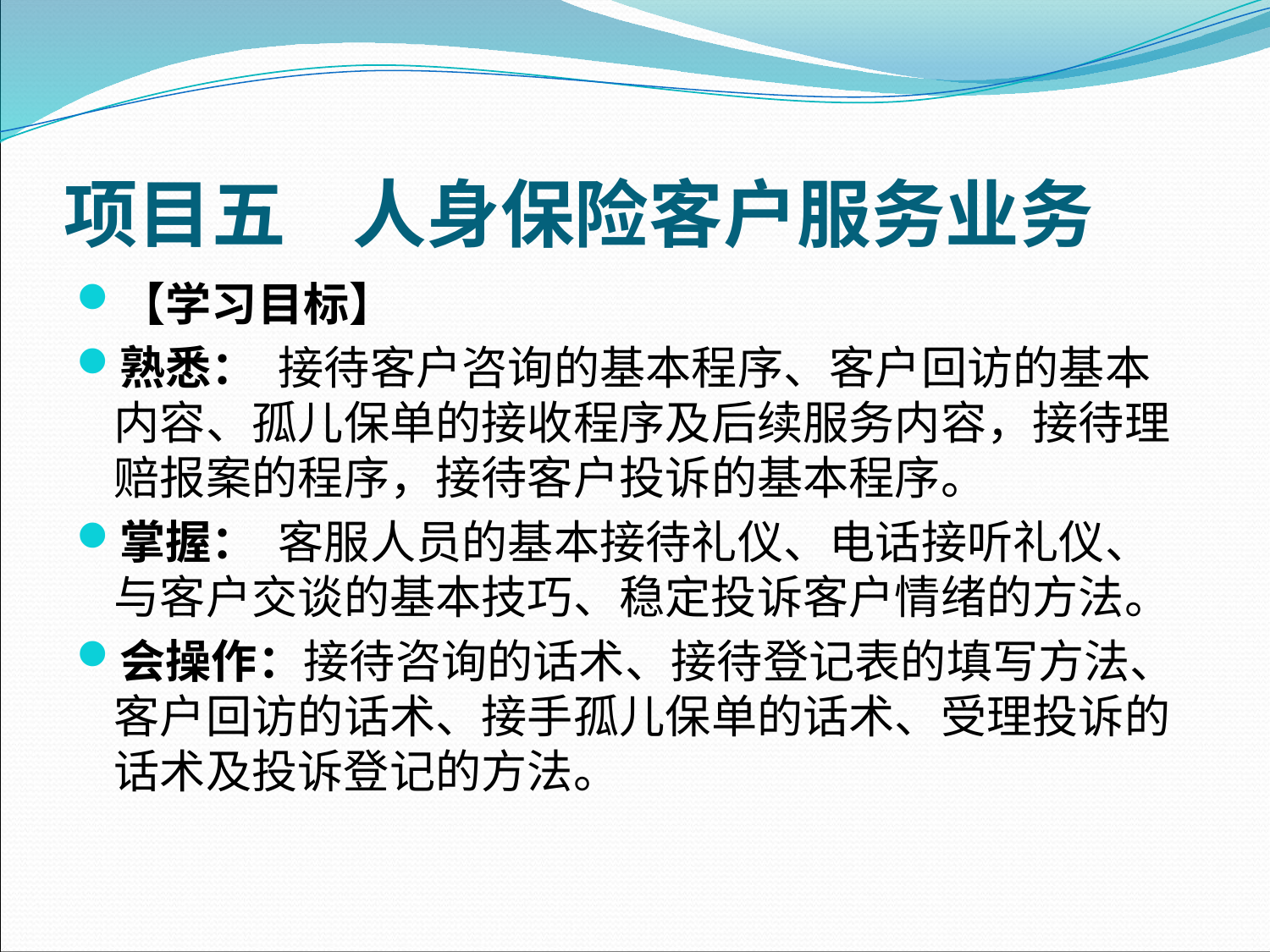

# 项目五    人身保险客户服务业务
【学习目标】
熟悉：  接待客户咨询的基本程序、客户回访的基本内容、孤儿保单的接收程序及后续服务内容，接待理赔报案的程序，接待客户投诉的基本程序。
掌握：  客服人员的基本接待礼仪、电话接听礼仪、与客户交谈的基本技巧、稳定投诉客户情绪的方法。
会操作：接待咨询的话术、接待登记表的填写方法、客户回访的话术、接手孤儿保单的话术、受理投诉的话术及投诉登记的方法。